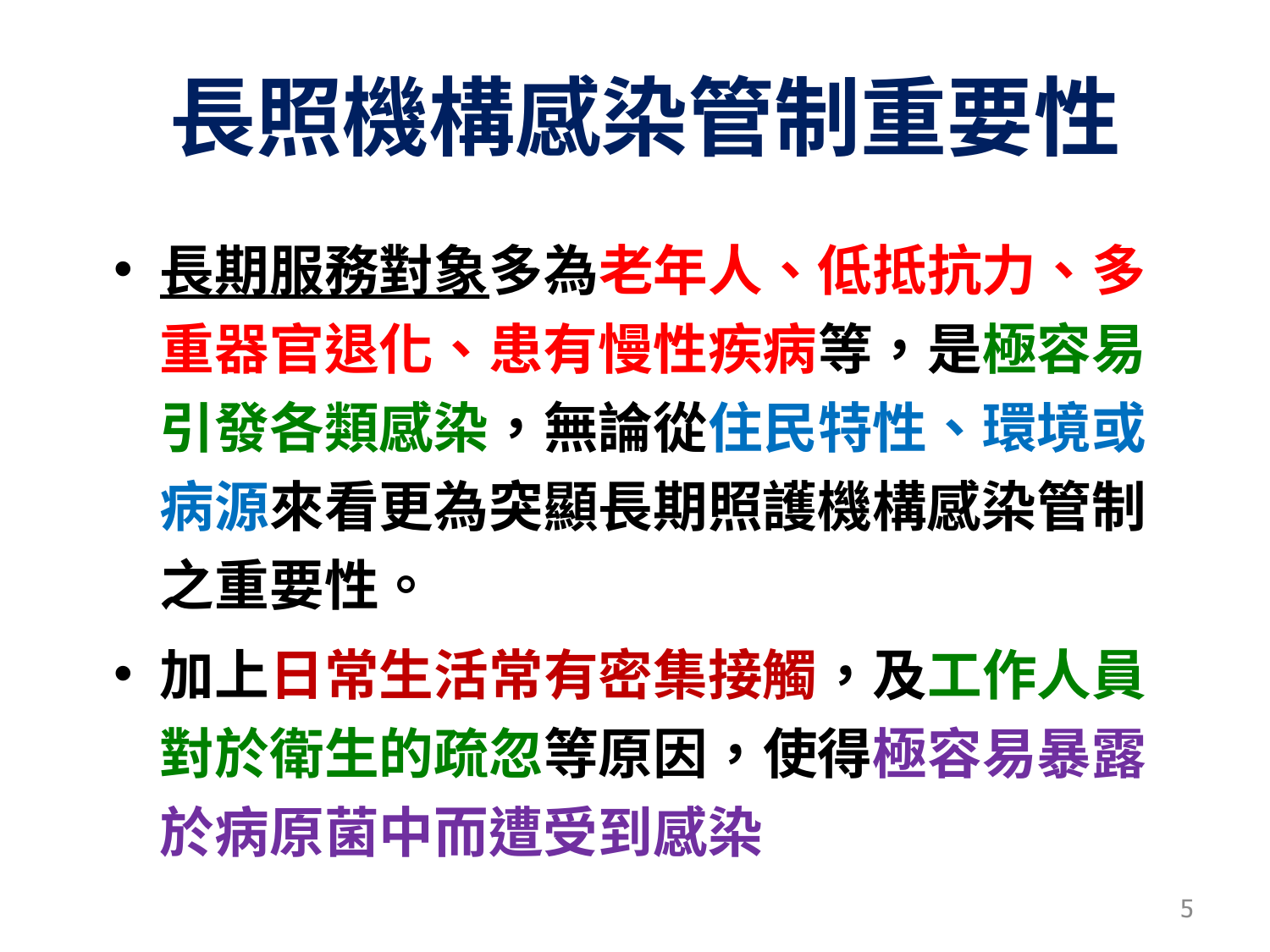

# 長照機構感染管制重要性
長期服務對象多為老年人、低抵抗力、多重器官退化、患有慢性疾病等，是極容易引發各類感染，無論從住民特性、環境或病源來看更為突顯長期照護機構感染管制之重要性。
加上日常生活常有密集接觸，及工作人員對於衛生的疏忽等原因，使得極容易暴露於病原菌中而遭受到感染
5